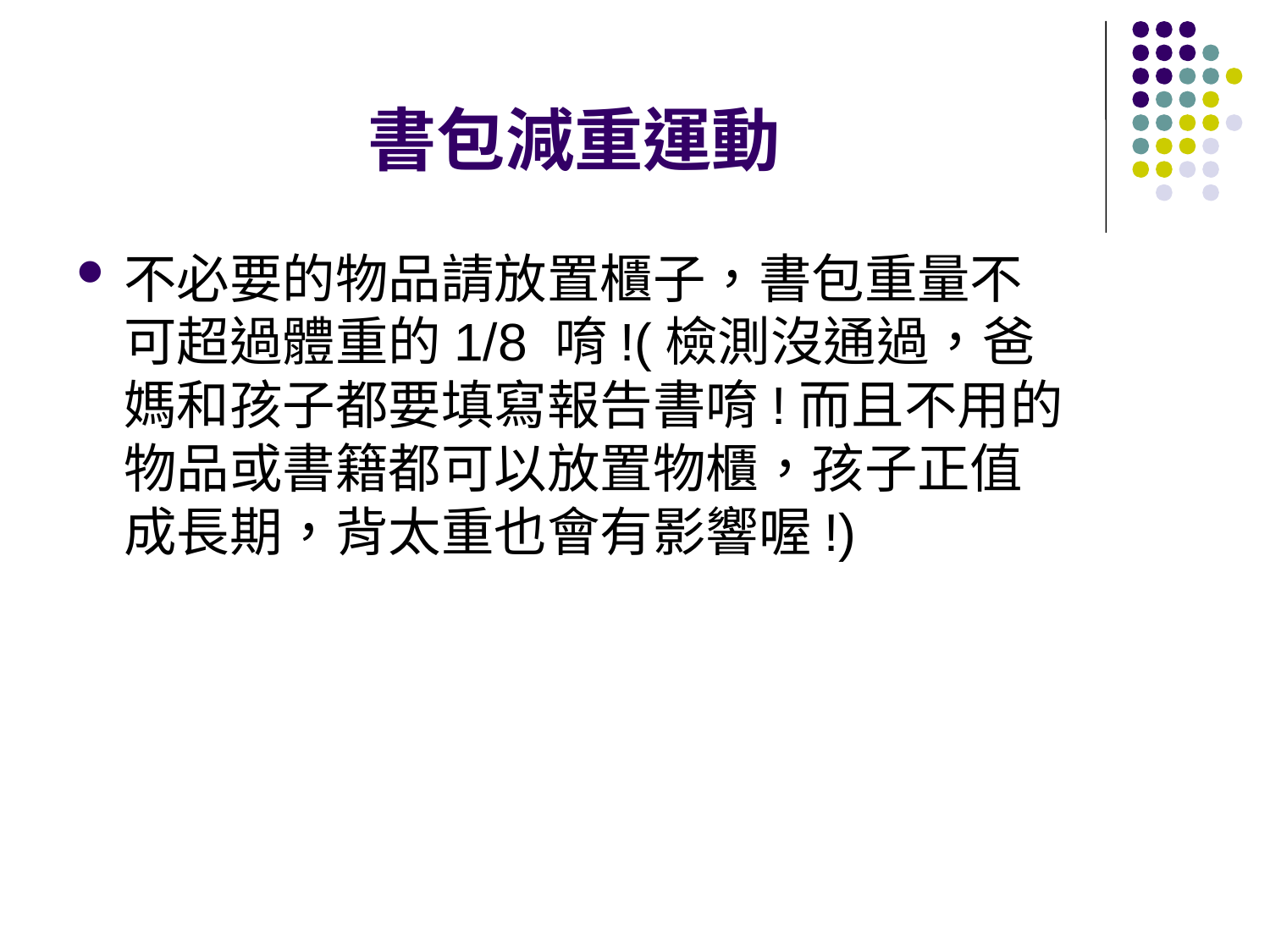

# 書包減重運動
不必要的物品請放置櫃子，書包重量不可超過體重的1/8 唷!(檢測沒通過，爸媽和孩子都要填寫報告書唷!而且不用的物品或書籍都可以放置物櫃，孩子正值成長期，背太重也會有影響喔!)